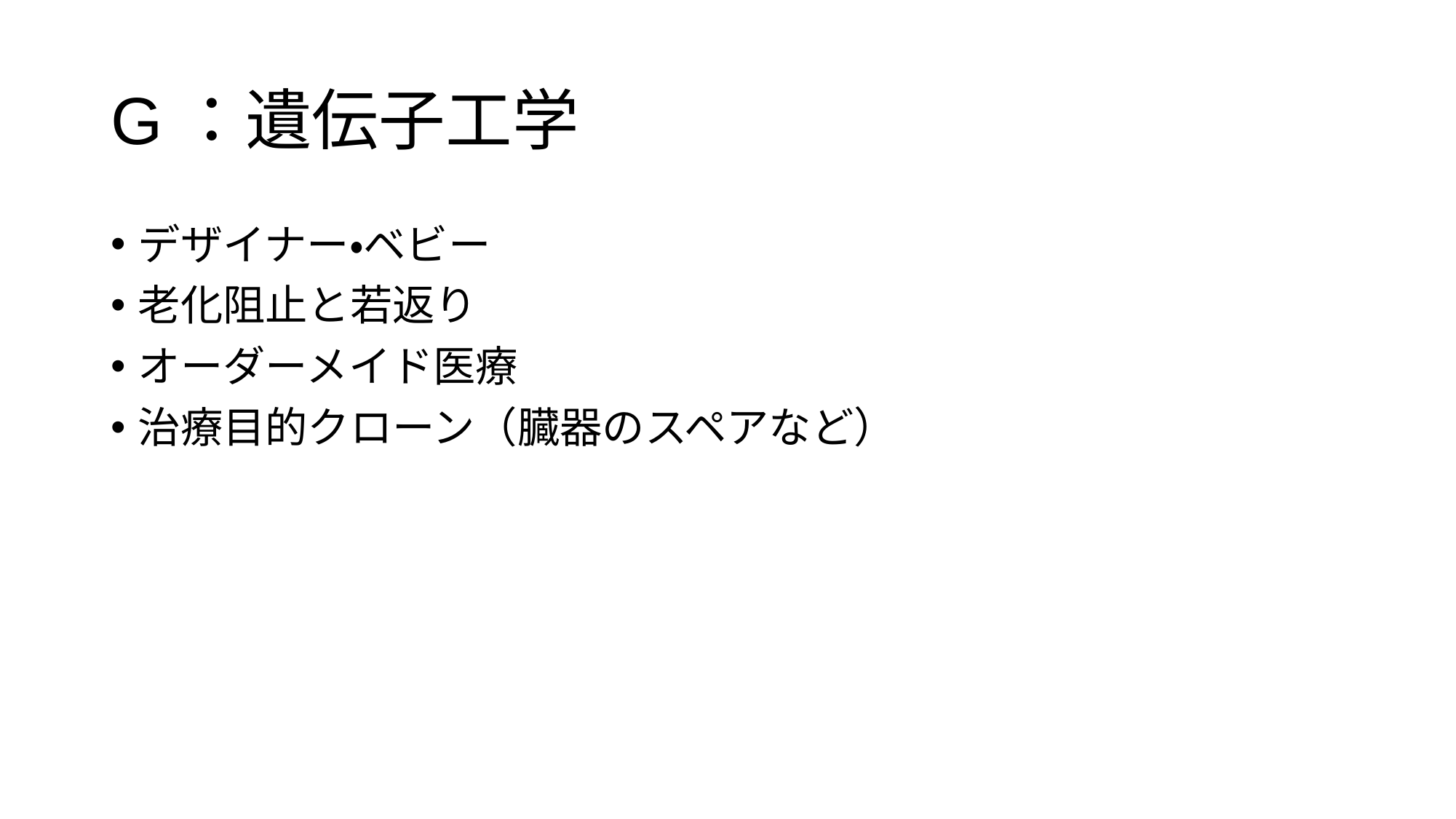

# G：遺伝子工学
デザイナー・ベビー
老化阻止と若返り
オーダーメイド医療
治療目的クローン（臓器のスペアなど）